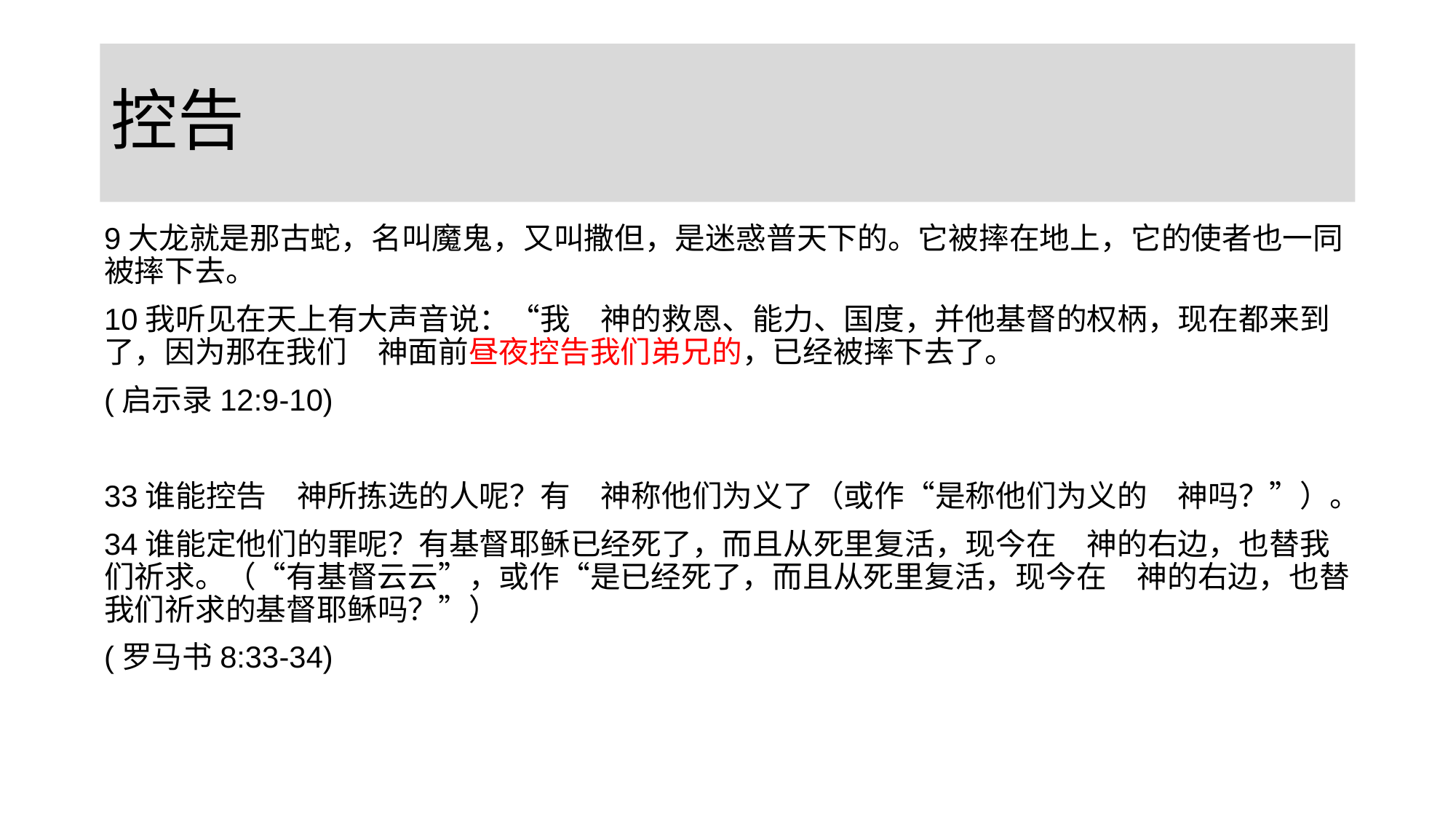

# 控告
9大龙就是那古蛇，名叫魔鬼，又叫撒但，是迷惑普天下的。它被摔在地上，它的使者也一同被摔下去。
10我听见在天上有大声音说：“我　神的救恩、能力、国度，并他基督的权柄，现在都来到了，因为那在我们　神面前昼夜控告我们弟兄的，已经被摔下去了。
(启示录12:9-10)

33谁能控告　神所拣选的人呢？有　神称他们为义了（或作“是称他们为义的　神吗？”）。
34谁能定他们的罪呢？有基督耶稣已经死了，而且从死里复活，现今在　神的右边，也替我们祈求。（“有基督云云”，或作“是已经死了，而且从死里复活，现今在　神的右边，也替我们祈求的基督耶稣吗？”）
(罗马书8:33-34)